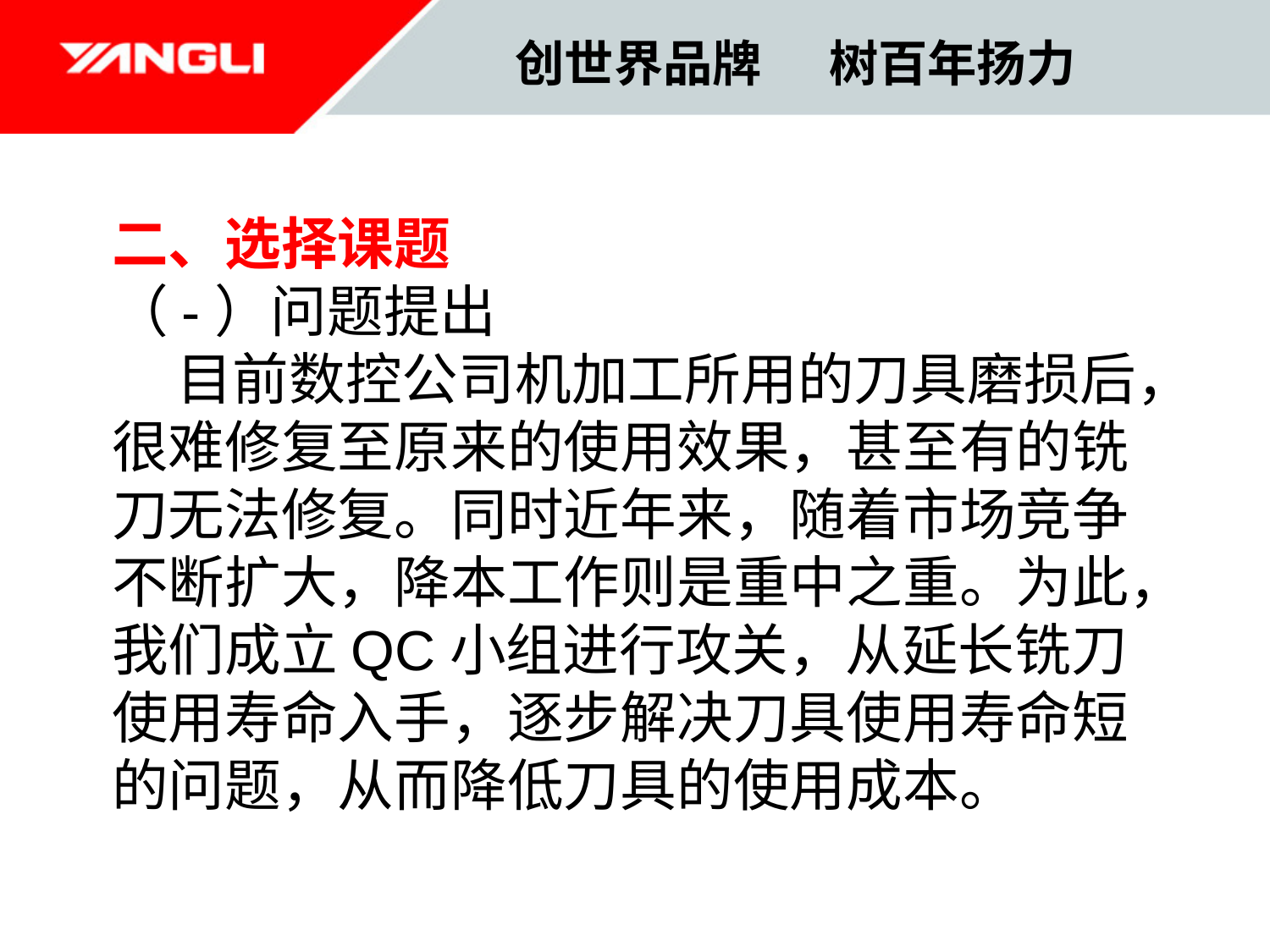

创世界品牌      树百年扬力
二、选择课题
（-）问题提出
    目前数控公司机加工所用的刀具磨损后，很难修复至原来的使用效果，甚至有的铣刀无法修复。同时近年来，随着市场竞争不断扩大，降本工作则是重中之重。为此，我们成立QC小组进行攻关，从延长铣刀使用寿命入手，逐步解决刀具使用寿命短的问题，从而降低刀具的使用成本。